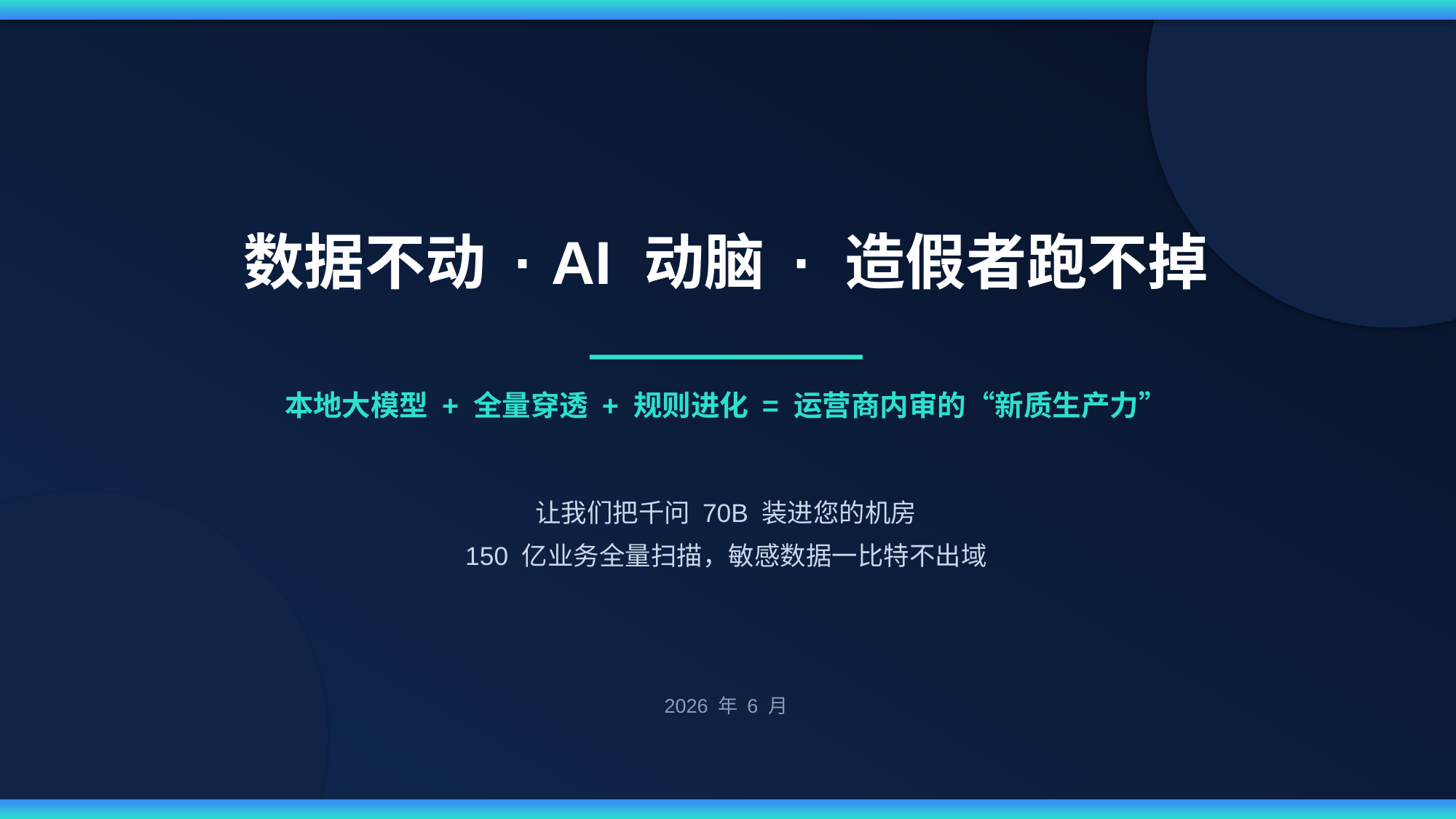

数据不动 · AI 动脑 · 造假者跑不掉

本地大模型 + 全量穿透 + 规则进化 = 运营商内审的“新质生产力”

让我们把千问 70B 装进您的机房
150 亿业务全量扫描，敏感数据一比特不出域
2026 年 6 月